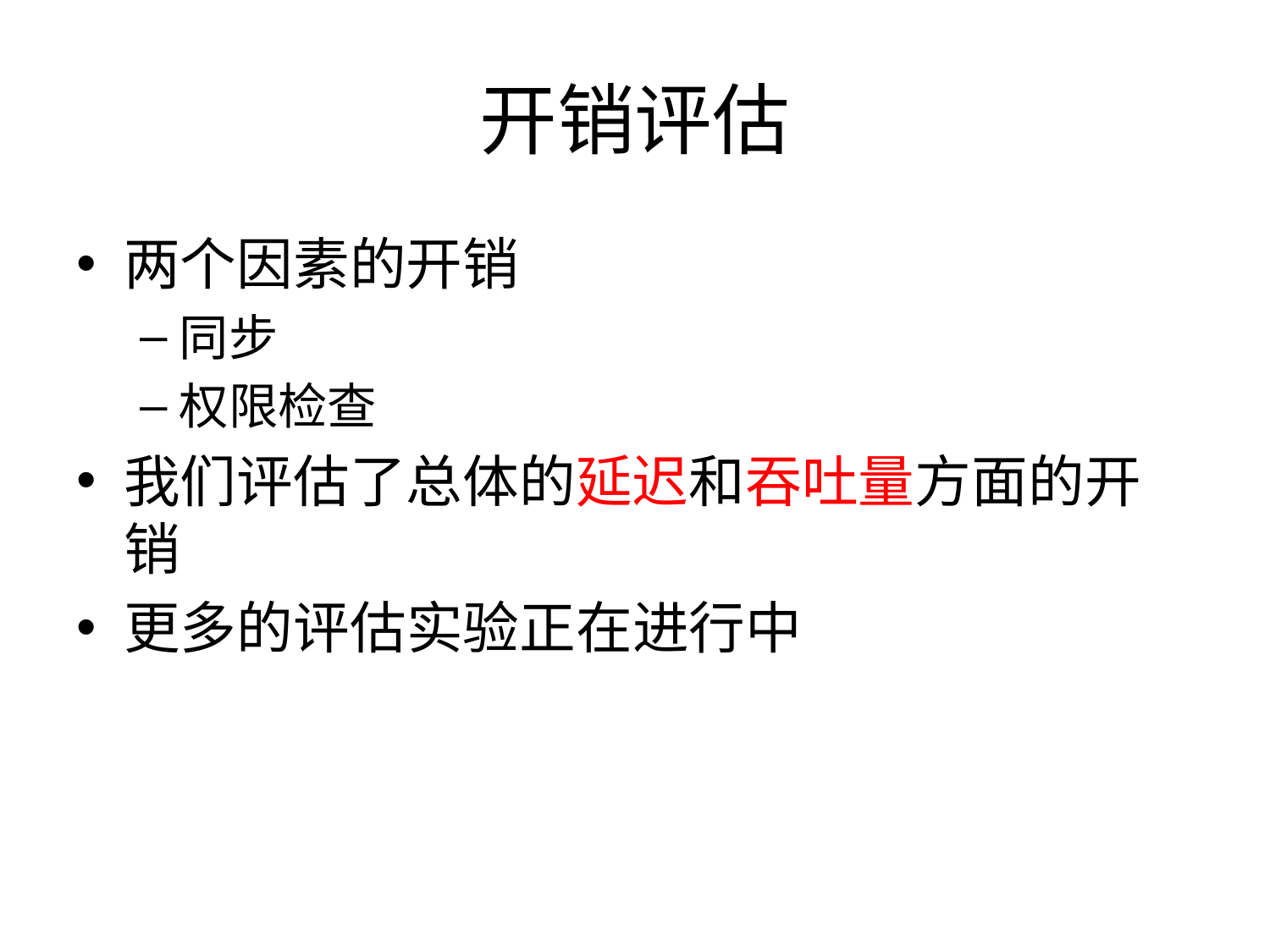

# 开销评估
两个因素的开销
同步
权限检查
我们评估了总体的延迟和吞吐量方面的开销
更多的评估实验正在进行中